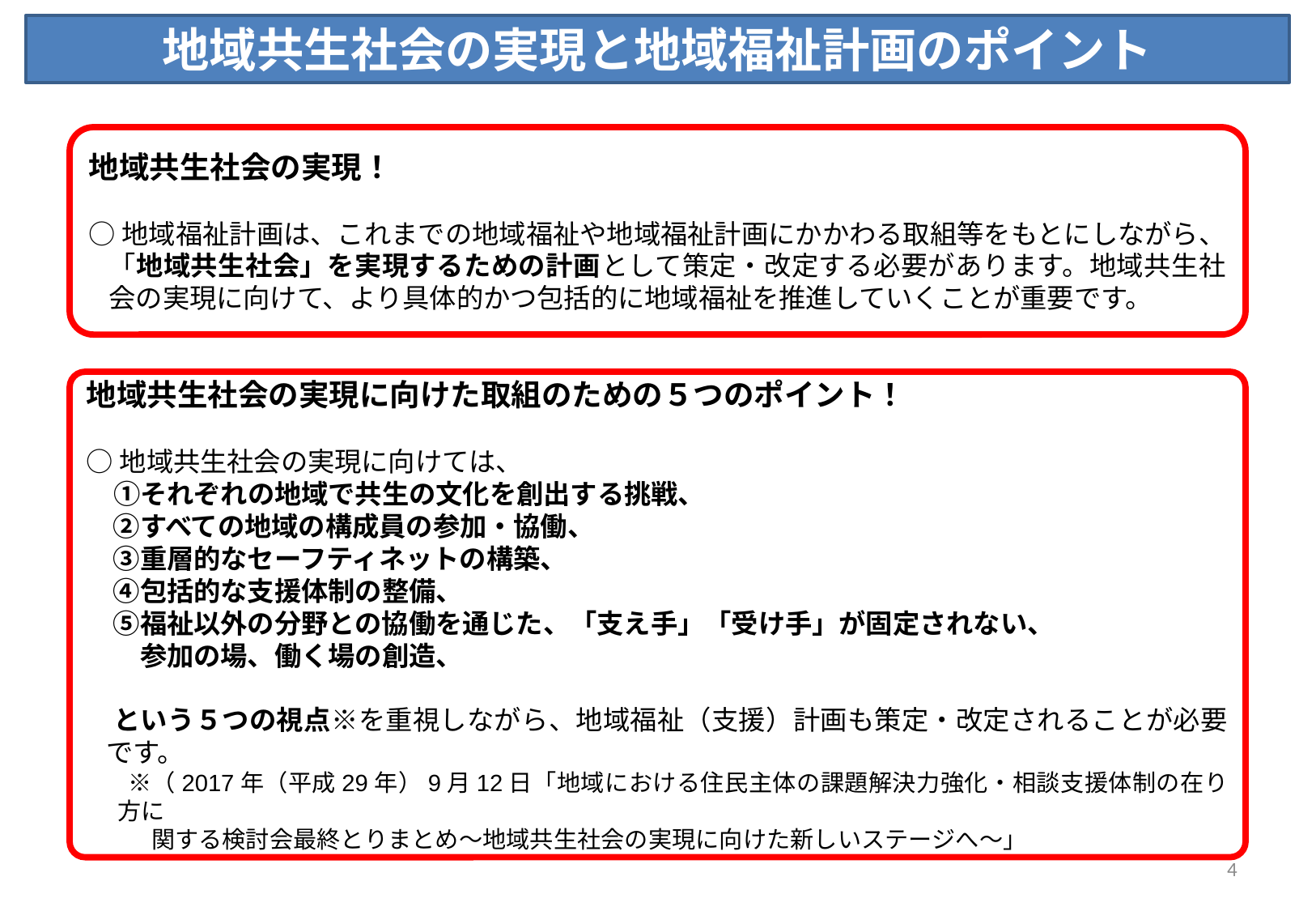

地域共生社会の実現と地域福祉計画のポイント
地域共生社会の実現！

○地域福祉計画は、これまでの地域福祉や地域福祉計画にかかわる取組等をもとにしながら、「地域共生社会」を実現するための計画として策定・改定する必要があります。地域共生社会の実現に向けて、より具体的かつ包括的に地域福祉を推進していくことが重要です。
地域共生社会の実現に向けた取組のための５つのポイント！

○地域共生社会の実現に向けては、
　①それぞれの地域で共生の文化を創出する挑戦、
　②すべての地域の構成員の参加・協働、
　③重層的なセーフティネットの構築、
　④包括的な支援体制の整備、
　⑤福祉以外の分野との協働を通じた、「支え手」「受け手」が固定されない、
　　参加の場、働く場の創造、

　という５つの視点※を重視しながら、地域福祉（支援）計画も策定・改定されることが必要です。
　※（2017年（平成29年）9月12日「地域における住民主体の課題解決力強化・相談支援体制の在り方に
　　関する検討会最終とりまとめ～地域共生社会の実現に向けた新しいステージへ～」

4